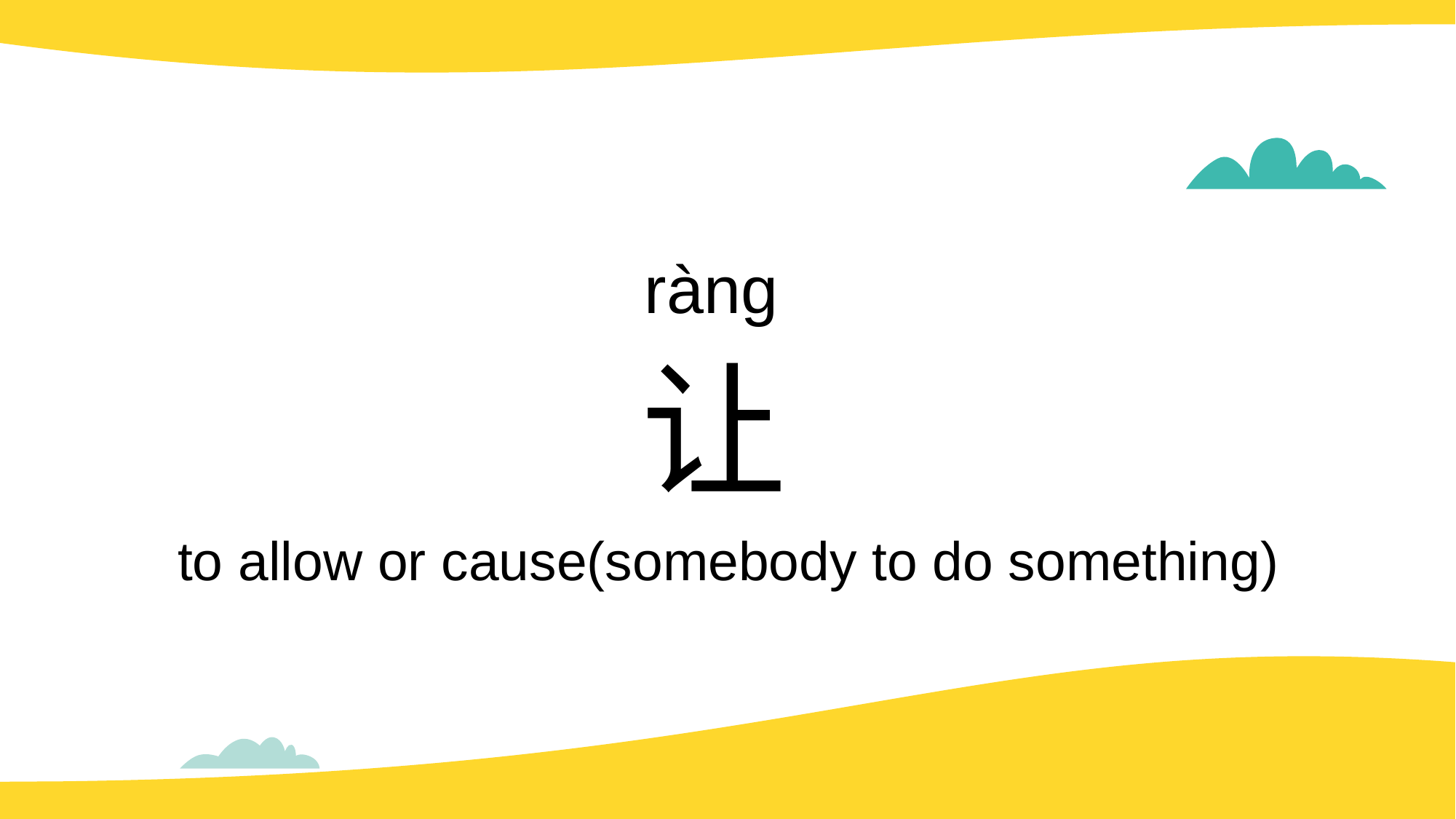

ràng
让
to allow or cause(somebody to do something)